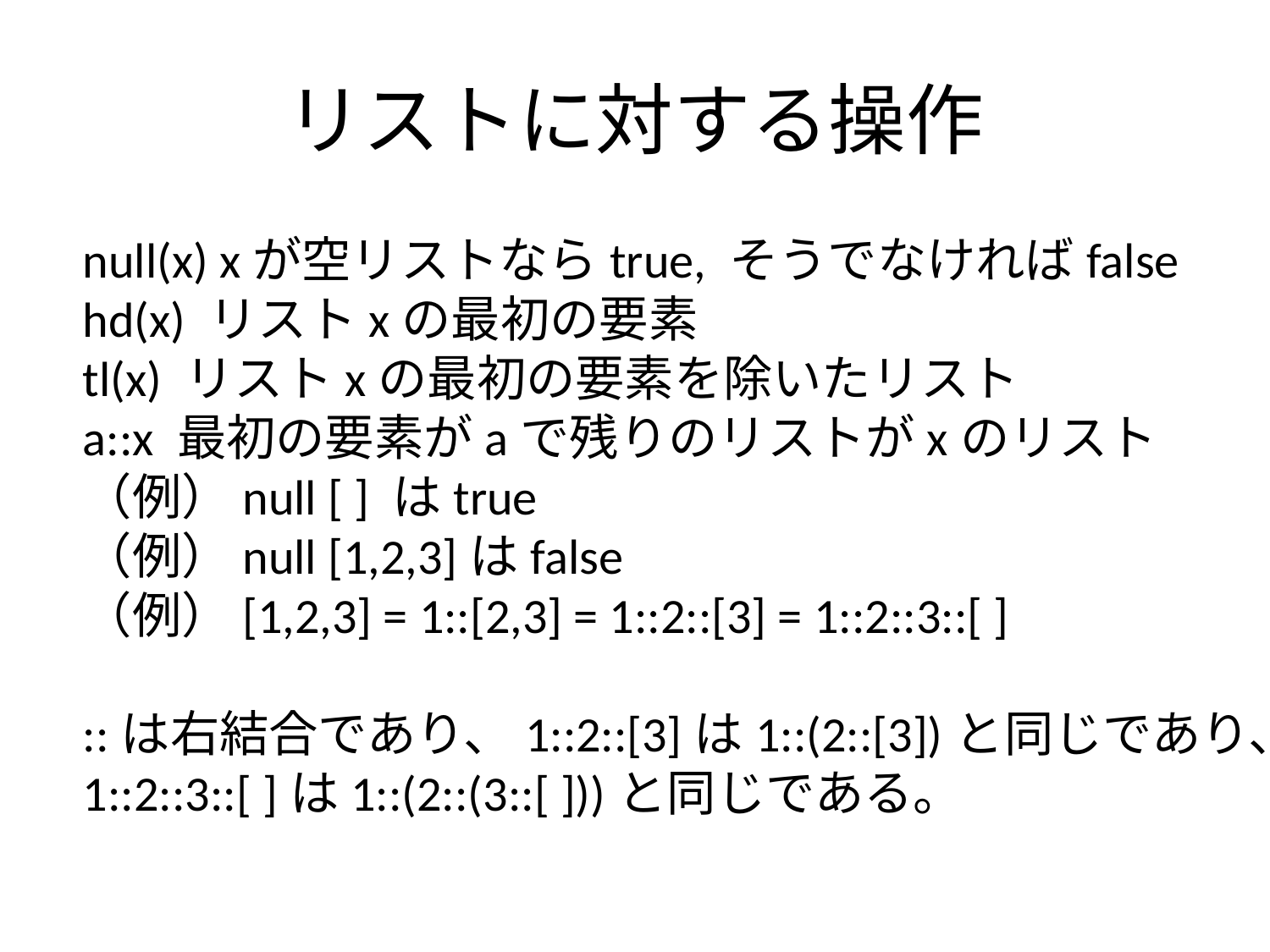

# リストに対する操作
null(x) xが空リストならtrue, そうでなければfalse
hd(x) リストxの最初の要素
tl(x) リストxの最初の要素を除いたリスト
a::x 最初の要素がaで残りのリストがxのリスト
（例）null [ ] はtrue
（例）null [1,2,3]はfalse
（例）[1,2,3] = 1::[2,3] = 1::2::[3] = 1::2::3::[ ]

::は右結合であり、1::2::[3]は1::(2::[3])と同じであり、
1::2::3::[ ]は1::(2::(3::[ ]))と同じである。